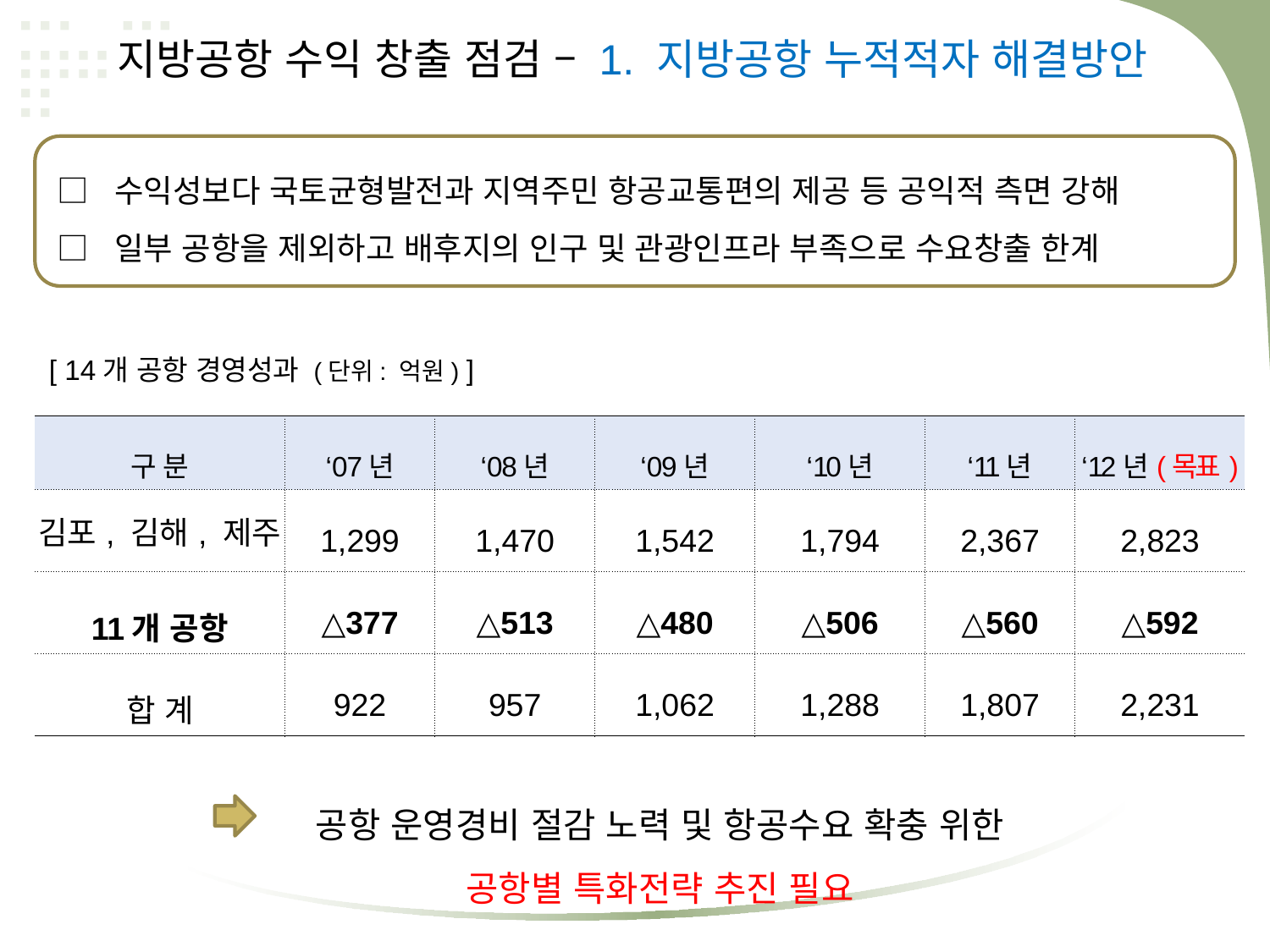

지방공항 수익 창출 점검 – 1. 지방공항 누적적자 해결방안

□  수익성보다 국토균형발전과 지역주민 항공교통편의 제공 등 공익적 측면 강해
□  일부 공항을 제외하고 배후지의 인구 및 관광인프라 부족으로 수요창출 한계
[ 14개 공항 경영성과 (단위: 억원) ]
| 구 분 | ‘07년 | ‘08년 | ‘09년 | ‘10년 | ‘11년 | ‘12년(목표) |
| --- | --- | --- | --- | --- | --- | --- |
| 김포, 김해, 제주 | 1,299 | 1,470 | 1,542 | 1,794 | 2,367 | 2,823 |
| 11개 공항 | △377 | △513 | △480 | △506 | △560 | △592 |
| 합 계 | 922 | 957 | 1,062 | 1,288 | 1,807 | 2,231 |
공항 운영경비 절감 노력 및 항공수요 확충 위한
공항별 특화전략 추진 필요